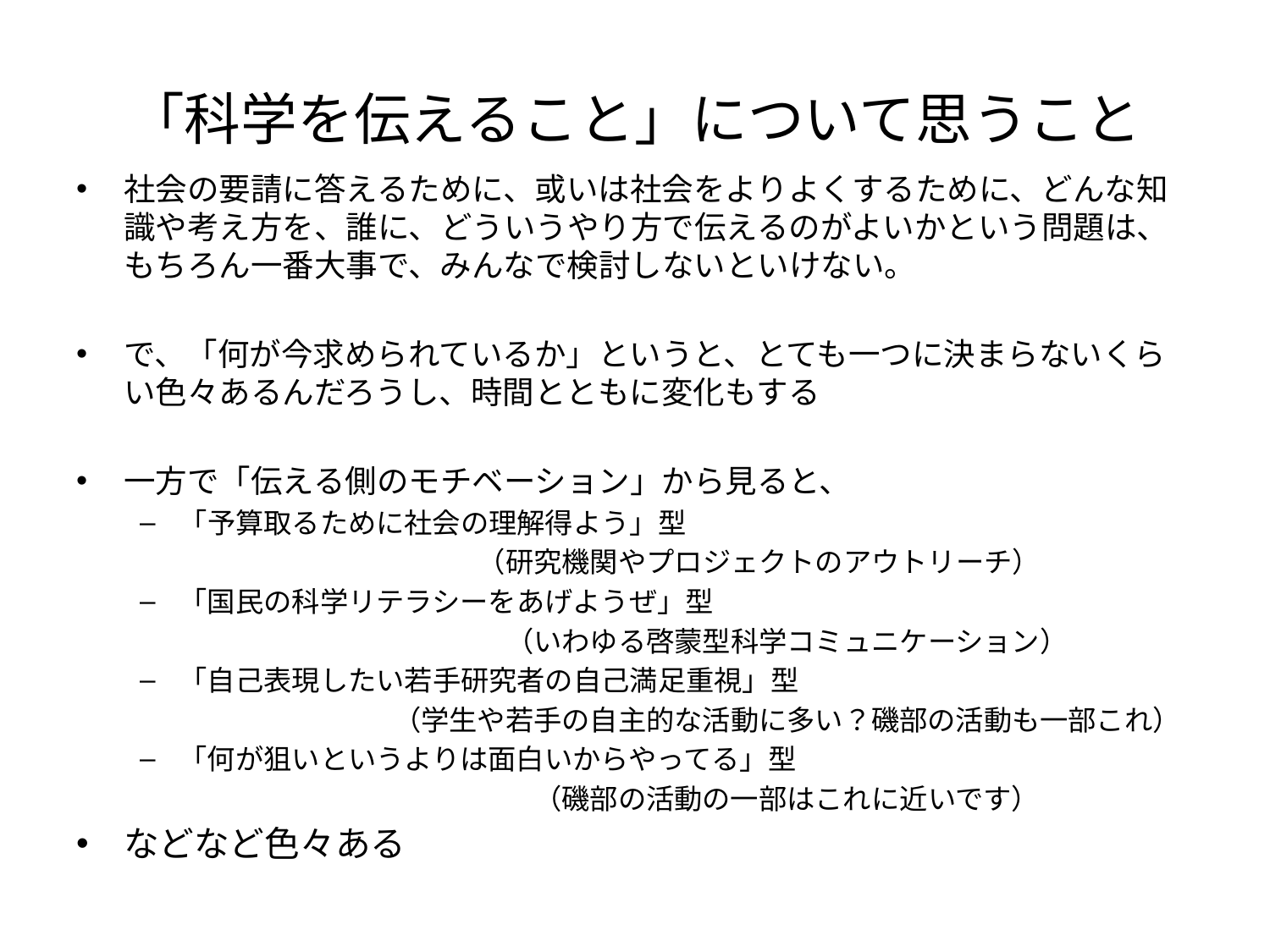

# 「科学を伝えること」について思うこと
社会の要請に答えるために、或いは社会をよりよくするために、どんな知識や考え方を、誰に、どういうやり方で伝えるのがよいかという問題は、もちろん一番大事で、みんなで検討しないといけない。

で、「何が今求められているか」というと、とても一つに決まらないくらい色々あるんだろうし、時間とともに変化もする

一方で「伝える側のモチベーション」から見ると、
「予算取るために社会の理解得よう」型
　　　　　　　　　　　　（研究機関やプロジェクトのアウトリーチ）
「国民の科学リテラシーをあげようぜ」型
　　　　　　　　　　　　　（いわゆる啓蒙型科学コミュニケーション）
「自己表現したい若手研究者の自己満足重視」型
　　　　　　　　　（学生や若手の自主的な活動に多い？磯部の活動も一部これ）
「何が狙いというよりは面白いからやってる」型
　　　　　　　　　　　　　　（磯部の活動の一部はこれに近いです）
などなど色々ある